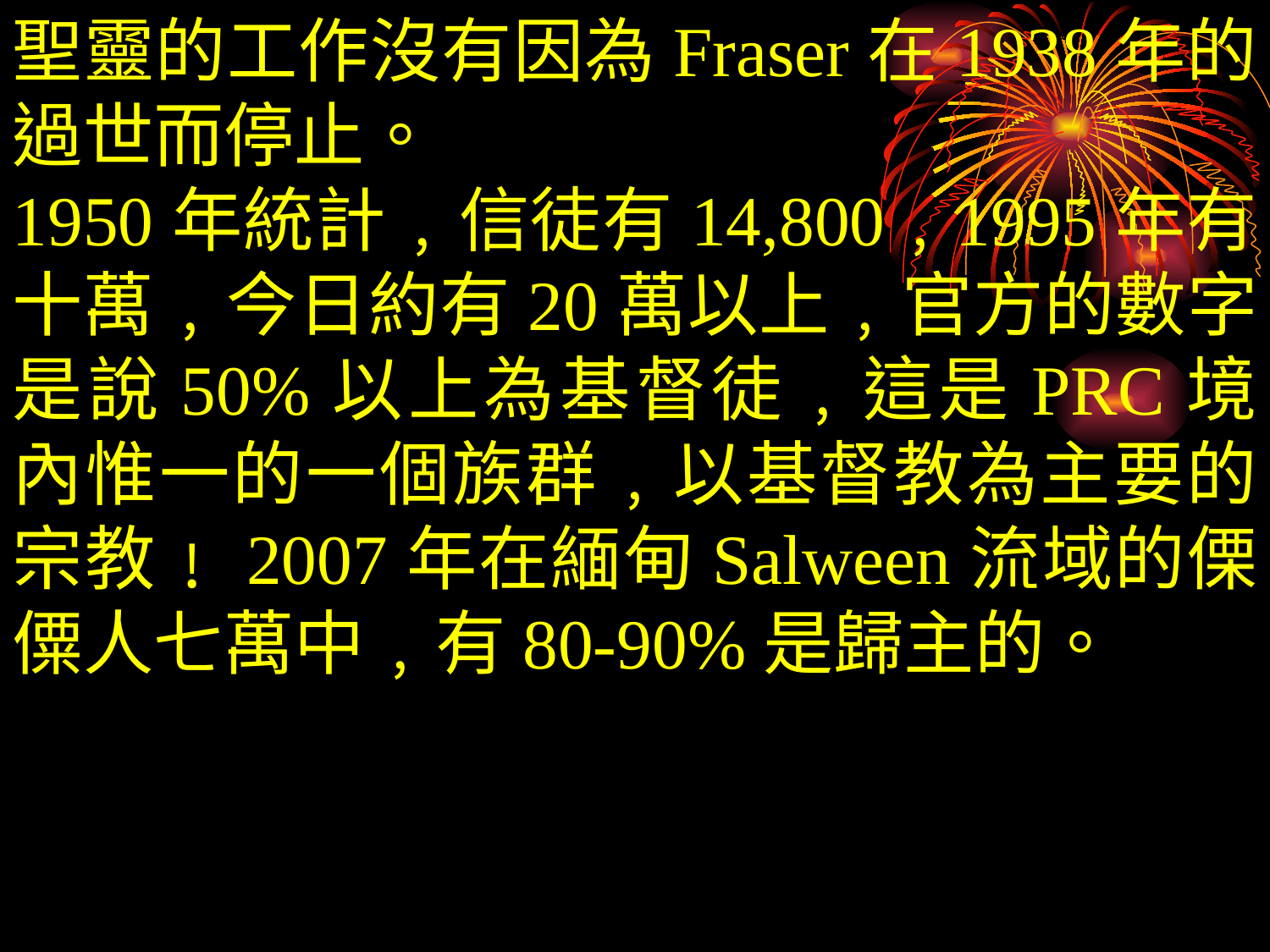

聖靈的工作沒有因為Fraser在1938年的過世而停止。
1950年統計﹐信徒有14,800﹐1995年有十萬﹐今日約有20萬以上﹐官方的數字是說50%以上為基督徒﹐這是PRC境內惟一的一個族群﹐以基督教為主要的宗教﹗2007年在緬甸Salween流域的傈僳人七萬中﹐有80-90%是歸主的。